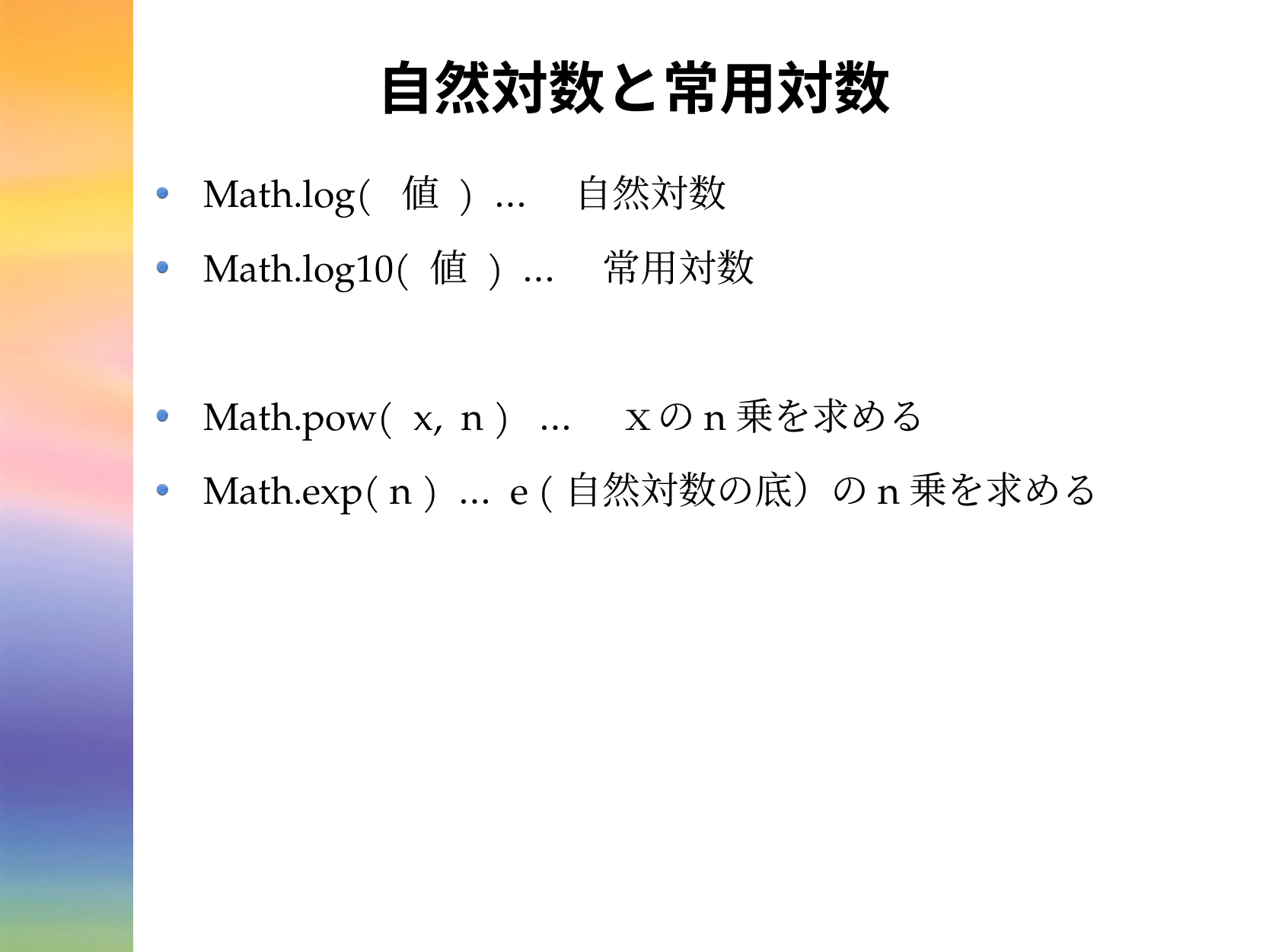

# 自然対数と常用対数
Math.log(  値 )  …　自然対数
Math.log10( 値 )  …　常用対数

Math.pow(  x,  n )   …　ｘのn乗を求める
Math.exp( n )  …  e (自然対数の底）のn乗を求める